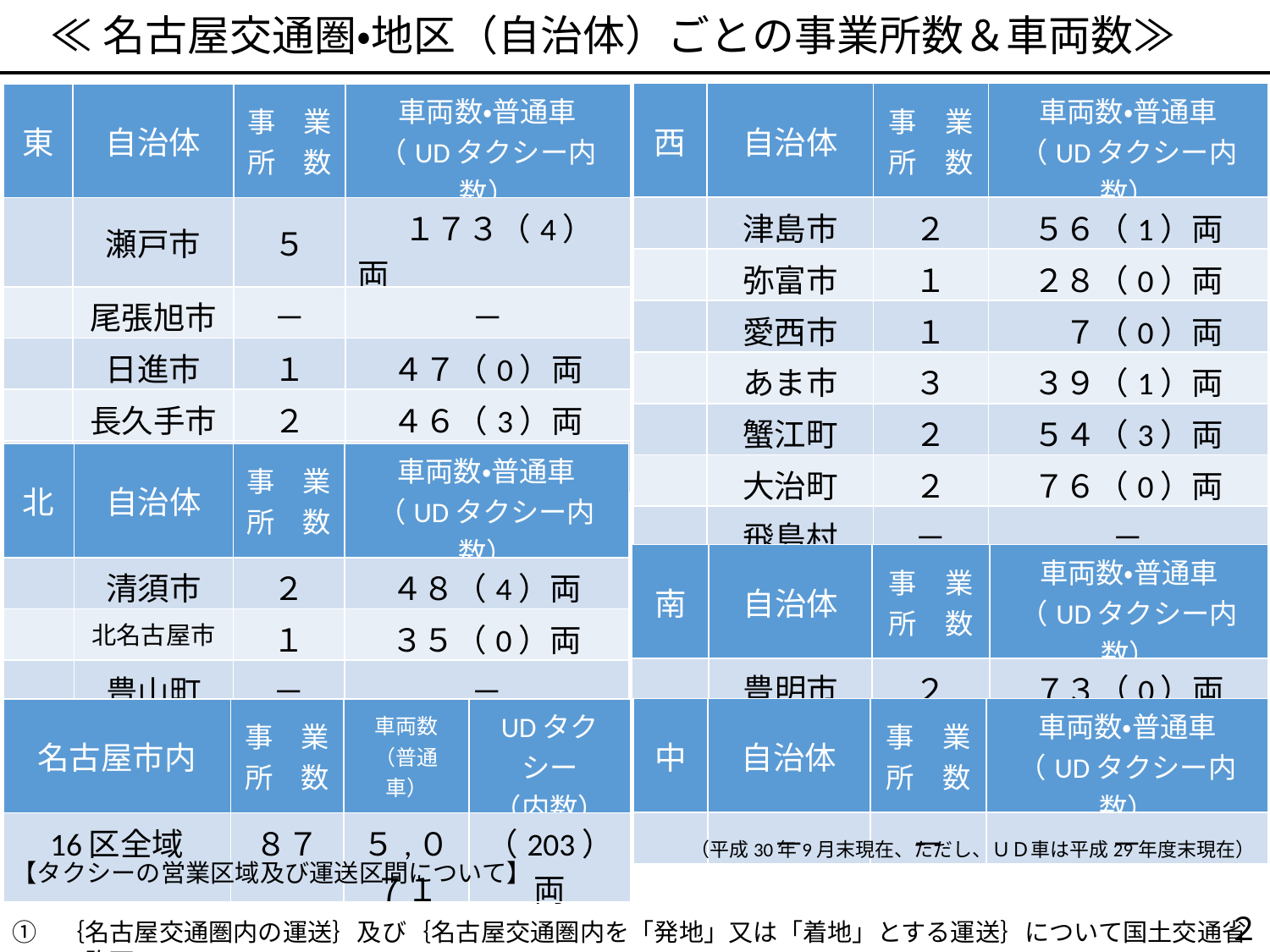

≪名古屋交通圏・地区（自治体）ごとの事業所数＆車両数≫
| 西 | 自治体 | 事　業 所　数 | 車両数・普通車 （UDタクシー内数） |
| --- | --- | --- | --- |
|  | 津島市 | ２ | ５６（1）両 |
|  | 弥富市 | １ | ２８（0）両 |
|  | 愛西市 | １ | ７（0）両 |
|  | あま市 | ３ | ３９（1）両 |
|  | 蟹江町 | ２ | ５４（3）両 |
|  | 大治町 | ２ | ７６（0）両 |
|  | 飛島村 | － | － |
| 東 | 自治体 | 事　業 所　数 | 車両数・普通車 （UDタクシー内数） |
| --- | --- | --- | --- |
|  | 瀬戸市 | ５ | １７３（4）両 |
|  | 尾張旭市 | － | － |
|  | 日進市 | １ | ４７（0）両 |
|  | 長久手市 | ２ | ４６（3）両 |
|  | 東郷町 | ２ | ４６（8）両 |
| 北 | 自治体 | 事　業 所　数 | 車両数・普通車 （UDタクシー内数） |
| --- | --- | --- | --- |
|  | 清須市 | ２ | ４８（4）両 |
|  | 北名古屋市 | １ | ３５（0）両 |
|  | 豊山町 | － | － |
| 南 | 自治体 | 事　業 所　数 | 車両数・普通車 （UDタクシー内数） |
| --- | --- | --- | --- |
|  | 豊明市 | ２ | ７３（0）両 |
| 中 | 自治体 | 事　業 所　数 | 車両数・普通車 （UDタクシー内数） |
| --- | --- | --- | --- |
|  | － | － | － |
| 名古屋市内 | 事　業 所　数 | 車両数 （普通車） | UDタクシー （内数） |
| --- | --- | --- | --- |
| 16区全域 | ８７ | ５,０７１ | （203）両 |
（平成30年9月末現在、ただし、ＵＤ車は平成29年度末現在）
【タクシーの営業区域及び運送区間について】
｛名古屋交通圏内の運送｝及び｛名古屋交通圏内を「発地」又は「着地」とする運送｝について国土交通省の許可
名古屋交通圏内のタクシーの利用が可能（ただし、営業所から遠方への配車は時間がかかることから非効率）
２